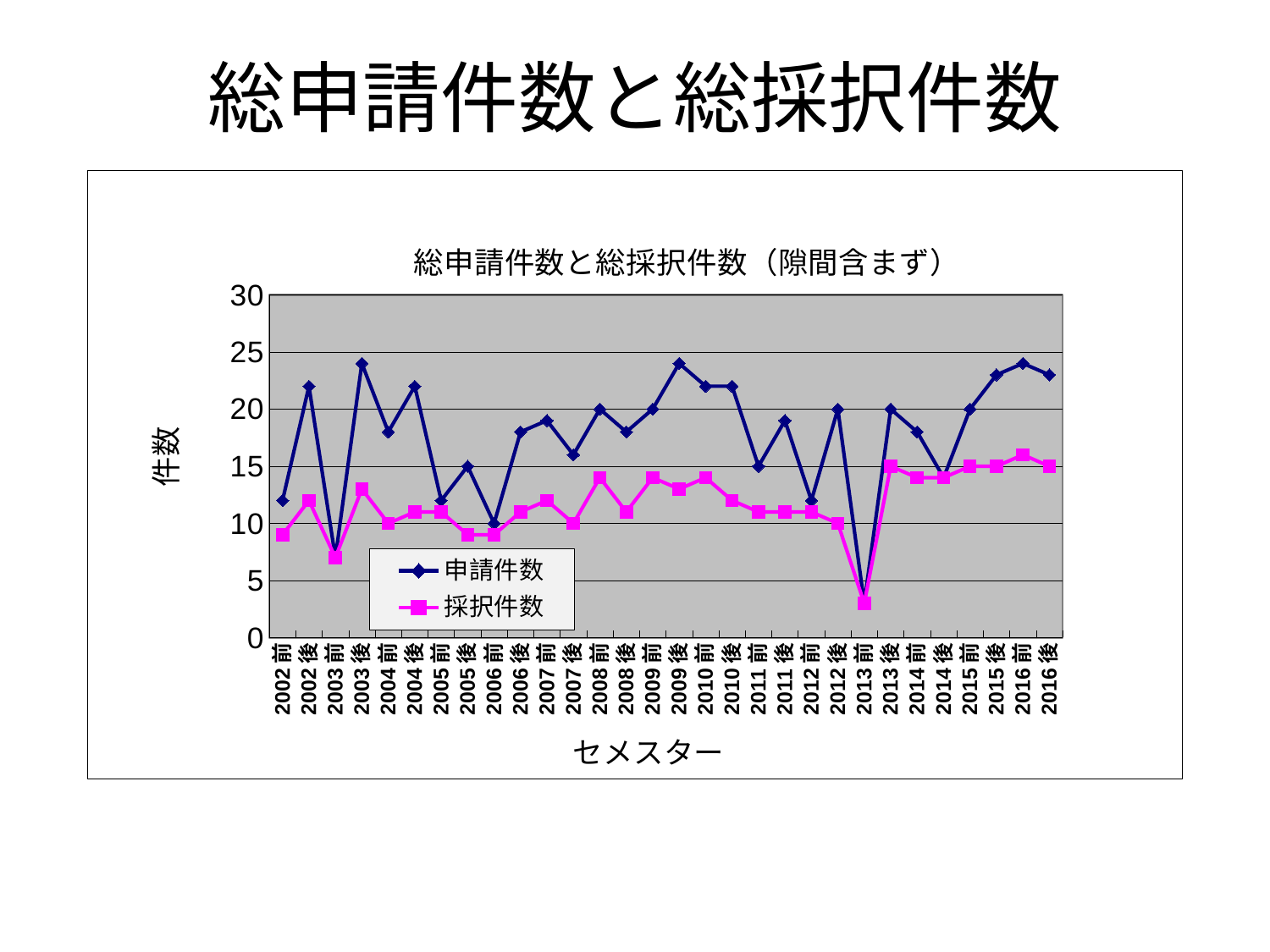

# 総申請件数と総採択件数

### Chart: 総申請件数と総採択件数（隙間含まず）

| Category |  |  |
|---|---|---|
| 2002前 | 12.0 | 9.0 |
| 2002後 | 22.0 | 12.0 |
| 2003前 | 7.0 | 7.0 |
| 2003後 | 24.0 | 13.0 |
| 2004前 | 18.0 | 10.0 |
| 2004後 | 22.0 | 11.0 |
| 2005前 | 12.0 | 11.0 |
| 2005後 | 15.0 | 9.0 |
| 2006前 | 10.0 | 9.0 |
| 2006後 | 18.0 | 11.0 |
| 2007前 | 19.0 | 12.0 |
| 2007後 | 16.0 | 10.0 |
| 2008前 | 20.0 | 14.0 |
| 2008後 | 18.0 | 11.0 |
| 2009前 | 20.0 | 14.0 |
| 2009後 | 24.0 | 13.0 |
| 2010前 | 22.0 | 14.0 |
| 2010後 | 22.0 | 12.0 |
| 2011前 | 15.0 | 11.0 |
| 2011後 | 19.0 | 11.0 |
| 2012前 | 12.0 | 11.0 |
| 2012後 | 20.0 | 10.0 |
| 2013前 | 3.0 | 3.0 |
| 2013後 | 20.0 | 15.0 |
| 2014前 | 18.0 | 14.0 |
| 2014後 | 14.0 | 14.0 |
| 2015前 | 20.0 | 15.0 |
| 2015後 | 23.0 | 15.0 |
| 2016前 | 24.0 | 16.0 |
| 2016後 | 23.0 | 15.0 |
採択件数のジャンプ